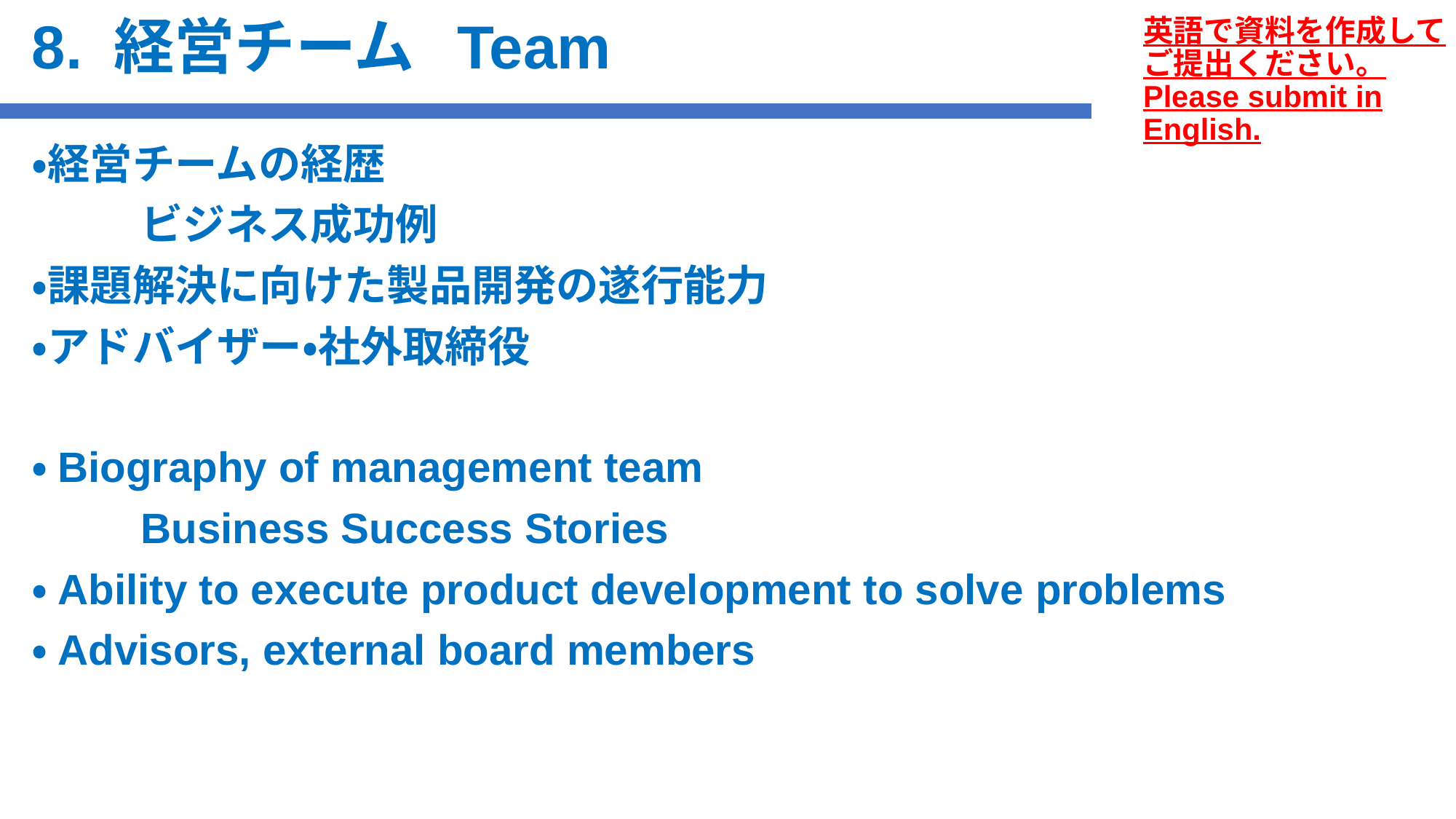

英語で資料を作成してご提出ください。
Please submit in English.
# 8. 経営チーム  Team
・経営チームの経歴
	ビジネス成功例
・課題解決に向けた製品開発の遂行能力
・アドバイザー・社外取締役
・Biography of management team
	Business Success Stories
・Ability to execute product development to solve problems
・Advisors, external board members